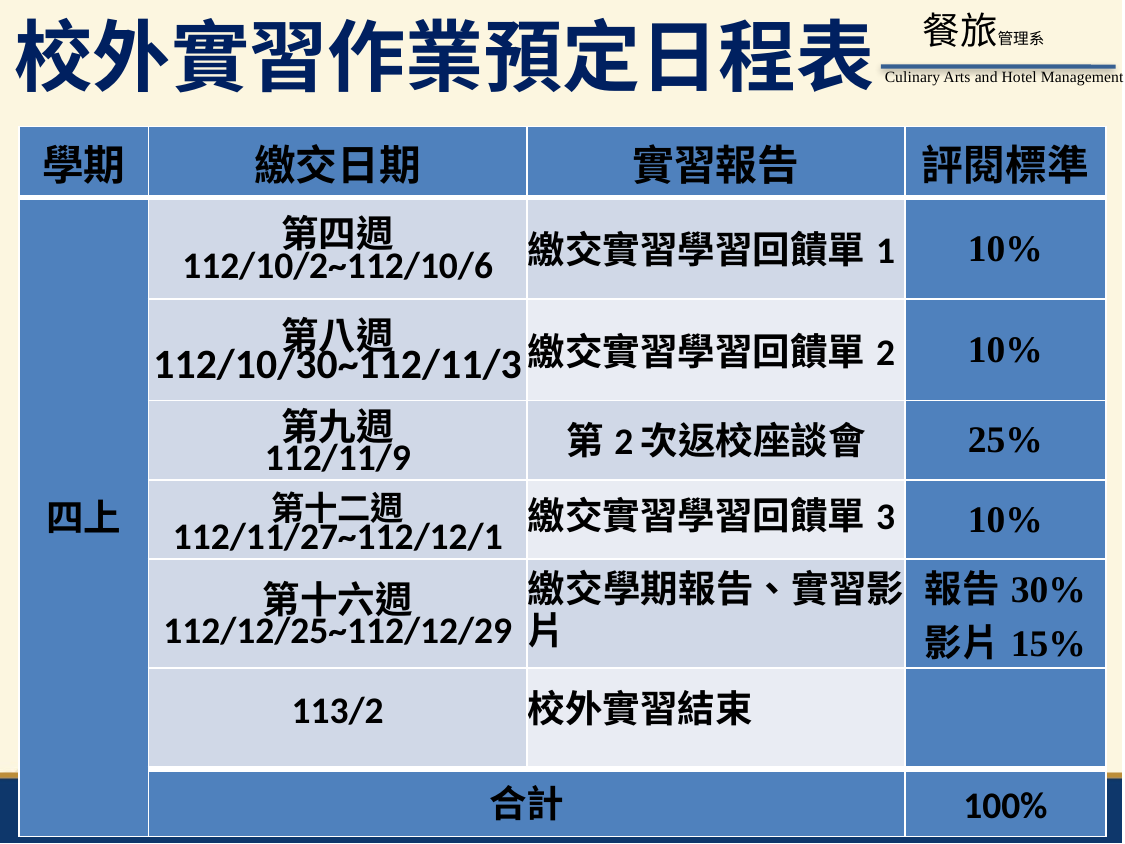

校外實習作業預定日程表
| 學期 | 繳交日期 | 實習報告 | 評閱標準 |
| --- | --- | --- | --- |
| 四上 | 第四週 112/10/2~112/10/6 | 繳交實習學習回饋單1 | 10% |
|  | 第八週 112/10/30~112/11/3 | 繳交實習學習回饋單2 | 10% |
|  | 第九週 112/11/9 | 第2次返校座談會 | 25% |
|  | 第十二週 112/11/27~112/12/1 | 繳交實習學習回饋單3 | 10% |
|  | 第十六週 112/12/25~112/12/29 | 繳交學期報告、實習影片 | 報告30% 影片15% |
|  | 113/2 | 校外實習結束 |  |
|  | 合計 |  | 100% |